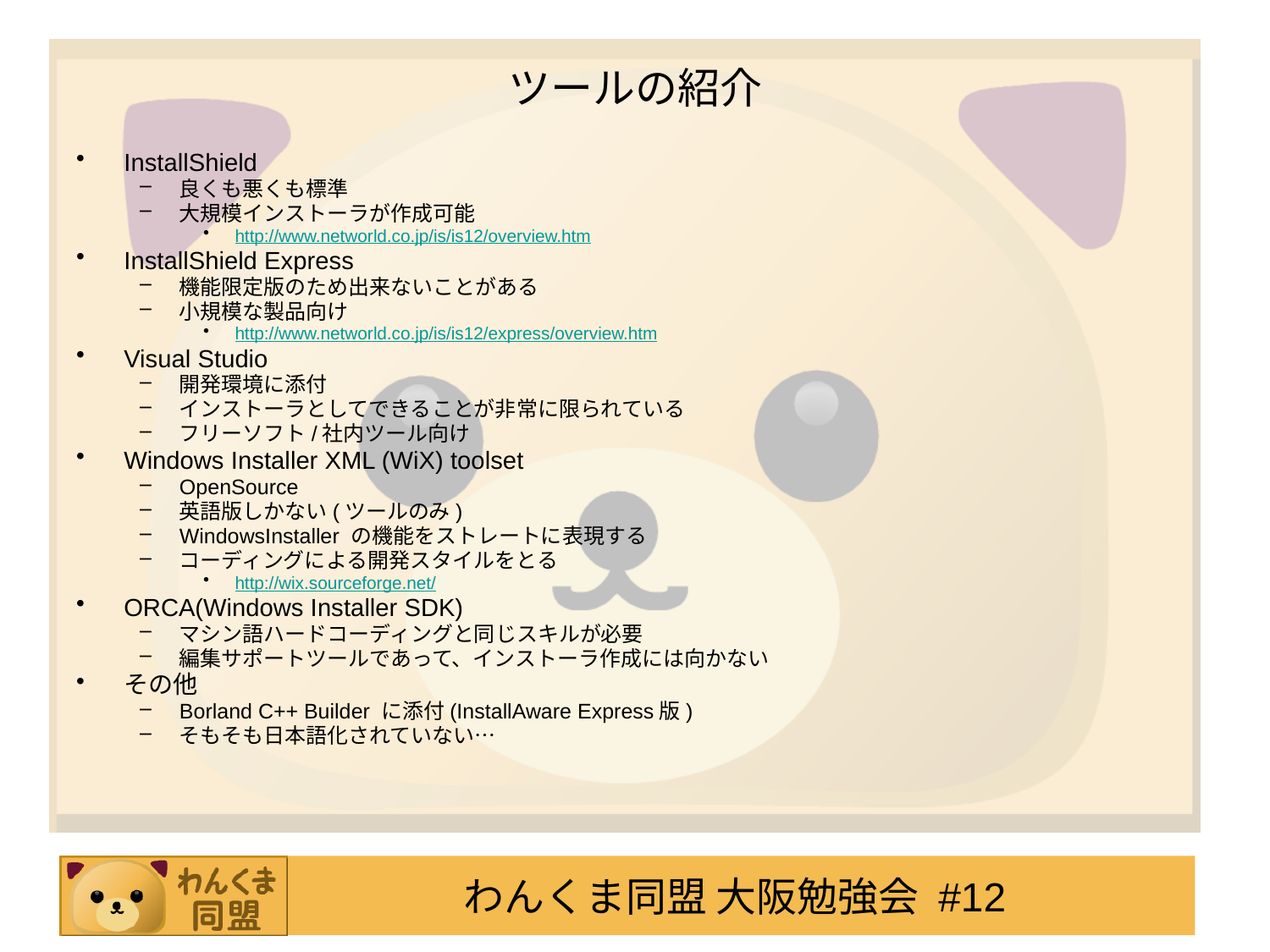

# ツールの紹介
InstallShield
良くも悪くも標準
大規模インストーラが作成可能
http://www.networld.co.jp/is/is12/overview.htm
InstallShield Express
機能限定版のため出来ないことがある
小規模な製品向け
http://www.networld.co.jp/is/is12/express/overview.htm
Visual Studio
開発環境に添付
インストーラとしてできることが非常に限られている
フリーソフト/社内ツール向け
Windows Installer XML (WiX) toolset
OpenSource
英語版しかない(ツールのみ)
WindowsInstaller の機能をストレートに表現する
コーディングによる開発スタイルをとる
http://wix.sourceforge.net/
ORCA(Windows Installer SDK)
マシン語ハードコーディングと同じスキルが必要
編集サポートツールであって、インストーラ作成には向かない
その他
Borland C++ Builder に添付(InstallAware Express版)
そもそも日本語化されていない…